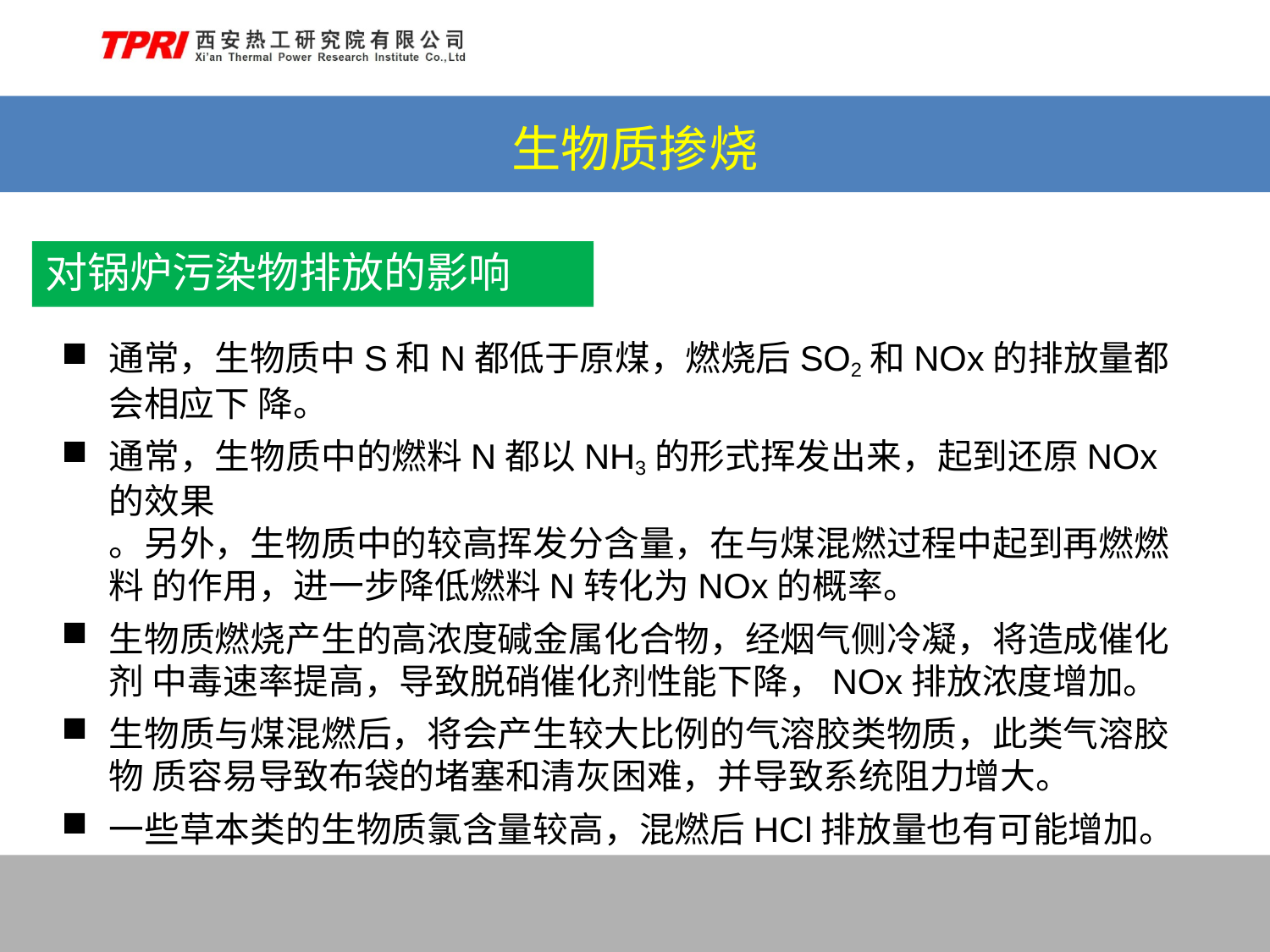

# 生物质掺烧

对锅炉污染物排放的影响

通常，生物质中S和N都低于原煤，燃烧后SO2和NOx的排放量都会相应下 降。
通常，生物质中的燃料N都以NH3的形式挥发出来，起到还原NOx的效果
。另外，生物质中的较高挥发分含量，在与煤混燃过程中起到再燃燃料 的作用，进一步降低燃料N转化为NOx的概率。
生物质燃烧产生的高浓度碱金属化合物，经烟气侧冷凝，将造成催化剂 中毒速率提高，导致脱硝催化剂性能下降，NOx排放浓度增加。
生物质与煤混燃后，将会产生较大比例的气溶胶类物质，此类气溶胶物 质容易导致布袋的堵塞和清灰困难，并导致系统阻力增大。
一些草本类的生物质氯含量较高，混燃后HCl排放量也有可能增加。